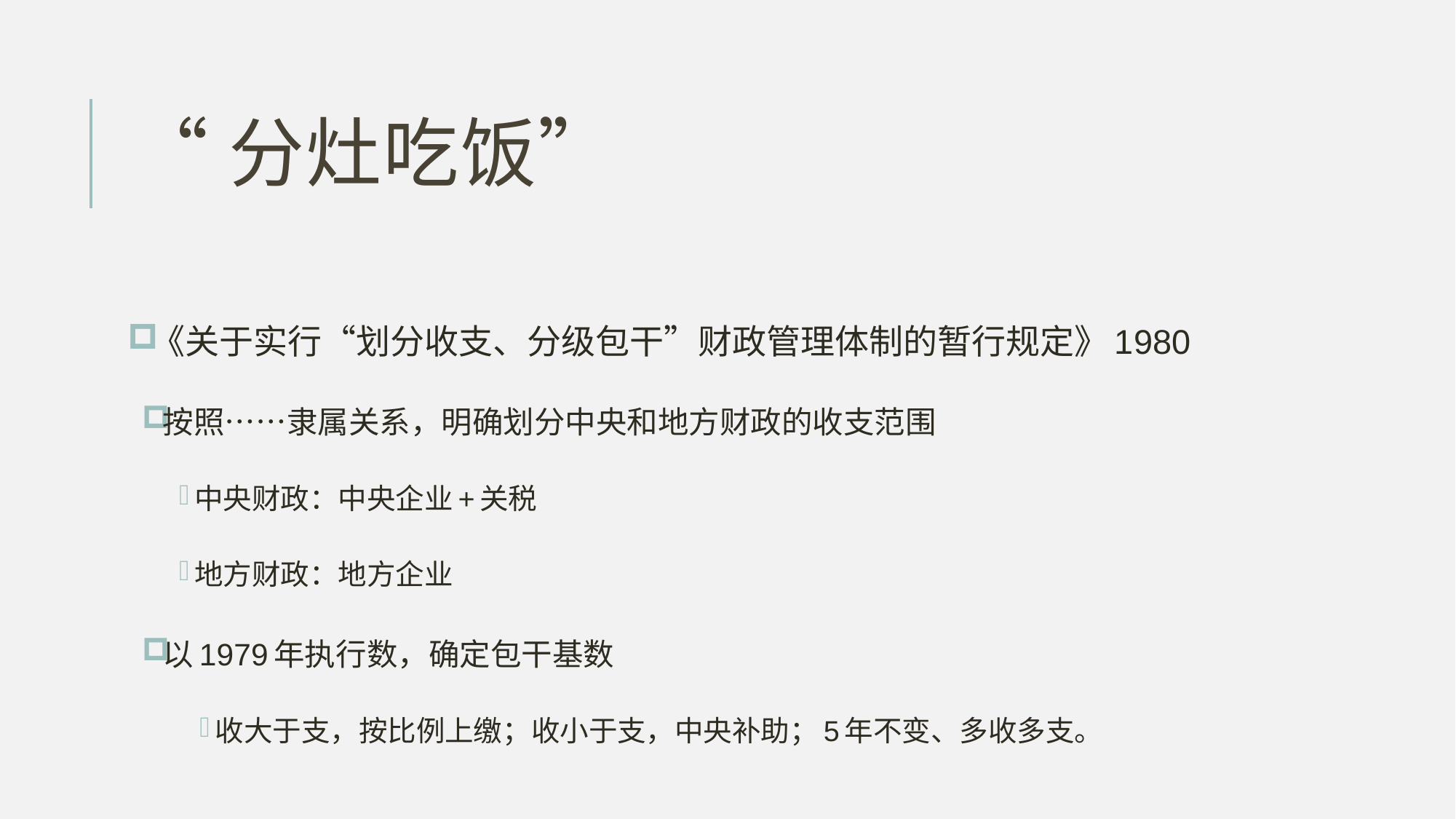

# “分灶吃饭”
《关于实行“划分收支、分级包干”财政管理体制的暂行规定》1980
按照……隶属关系，明确划分中央和地方财政的收支范围
中央财政：中央企业+关税
地方财政：地方企业
以1979年执行数，确定包干基数
收大于支，按比例上缴；收小于支，中央补助；5年不变、多收多支。